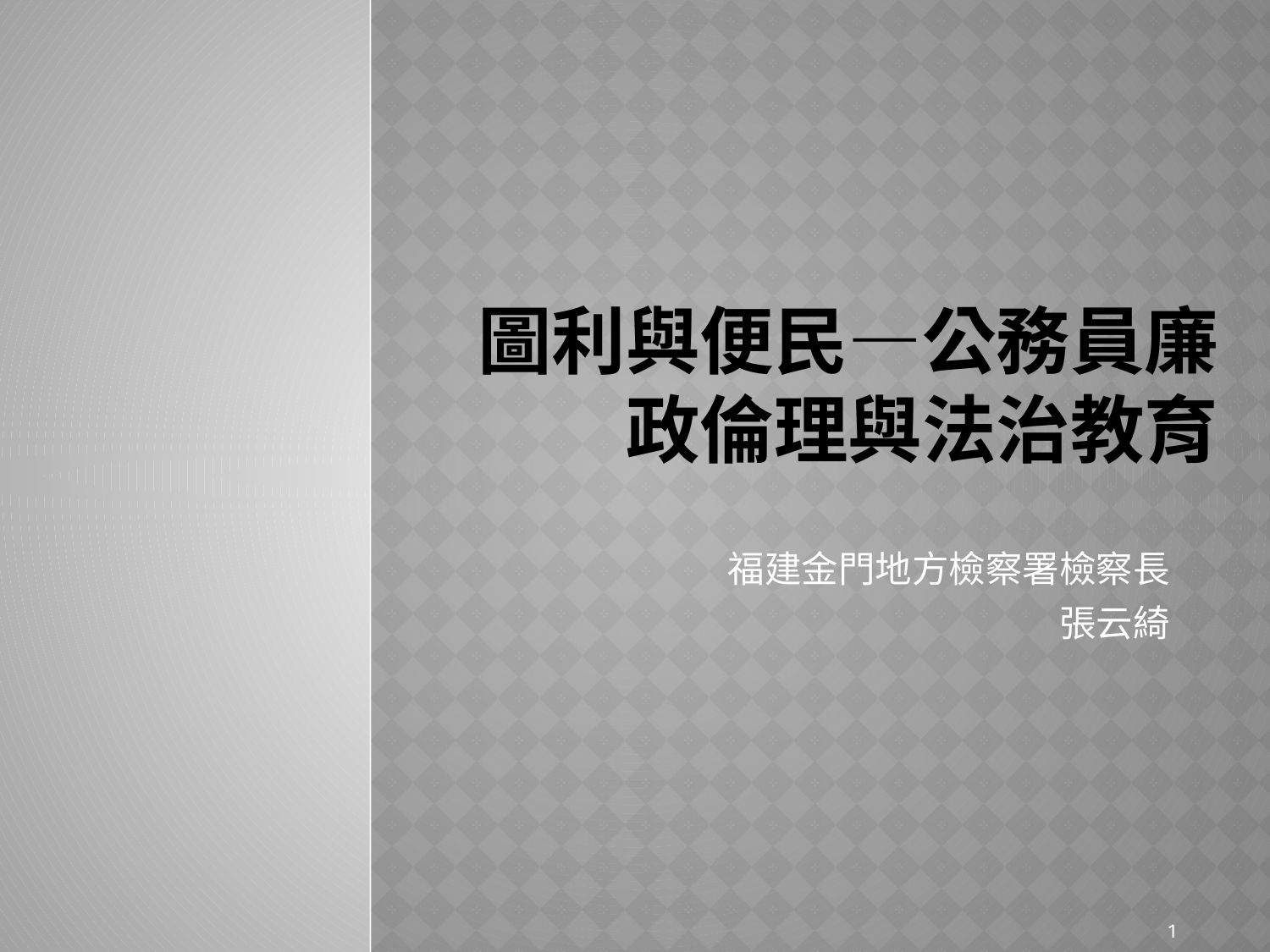

# 圖利與便民—公務員廉政倫理與法治教育

福建金門地方檢察署檢察長
張云綺
1